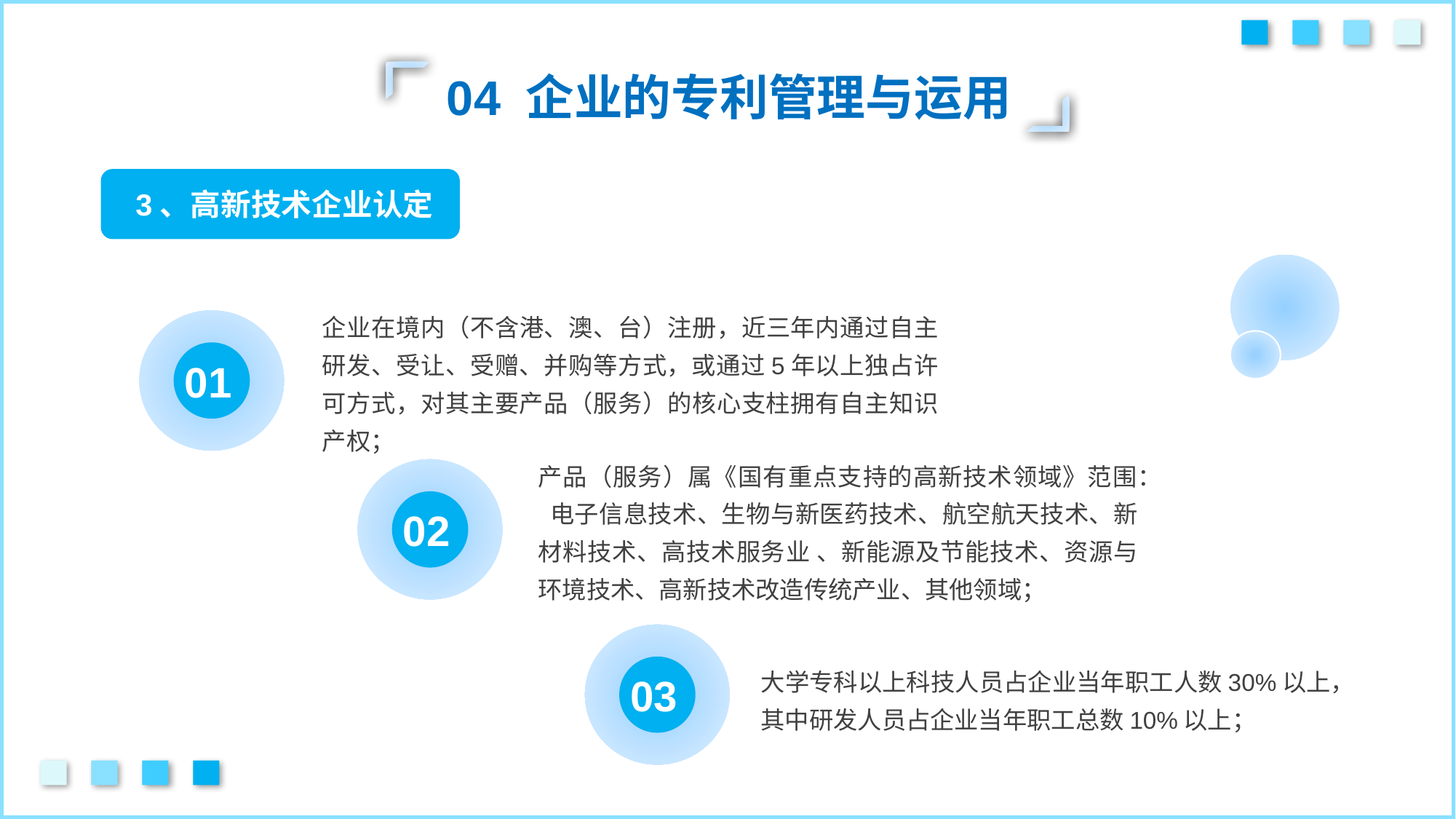

04 企业的专利管理与运用

 3、高新技术企业认定

企业在境内（不含港、澳、台）注册，近三年内通过自主研发、受让、受赠、并购等方式，或通过5年以上独占许可方式，对其主要产品（服务）的核心支柱拥有自主知识产权；

01

产品（服务）属《国有重点支持的高新技术领域》范围：
 电子信息技术、生物与新医药技术、航空航天技术、新材料技术、高技术服务业 、新能源及节能技术、资源与环境技术、高新技术改造传统产业、其他领域；

02

03
大学专科以上科技人员占企业当年职工人数30%以上，其中研发人员占企业当年职工总数10%以上；